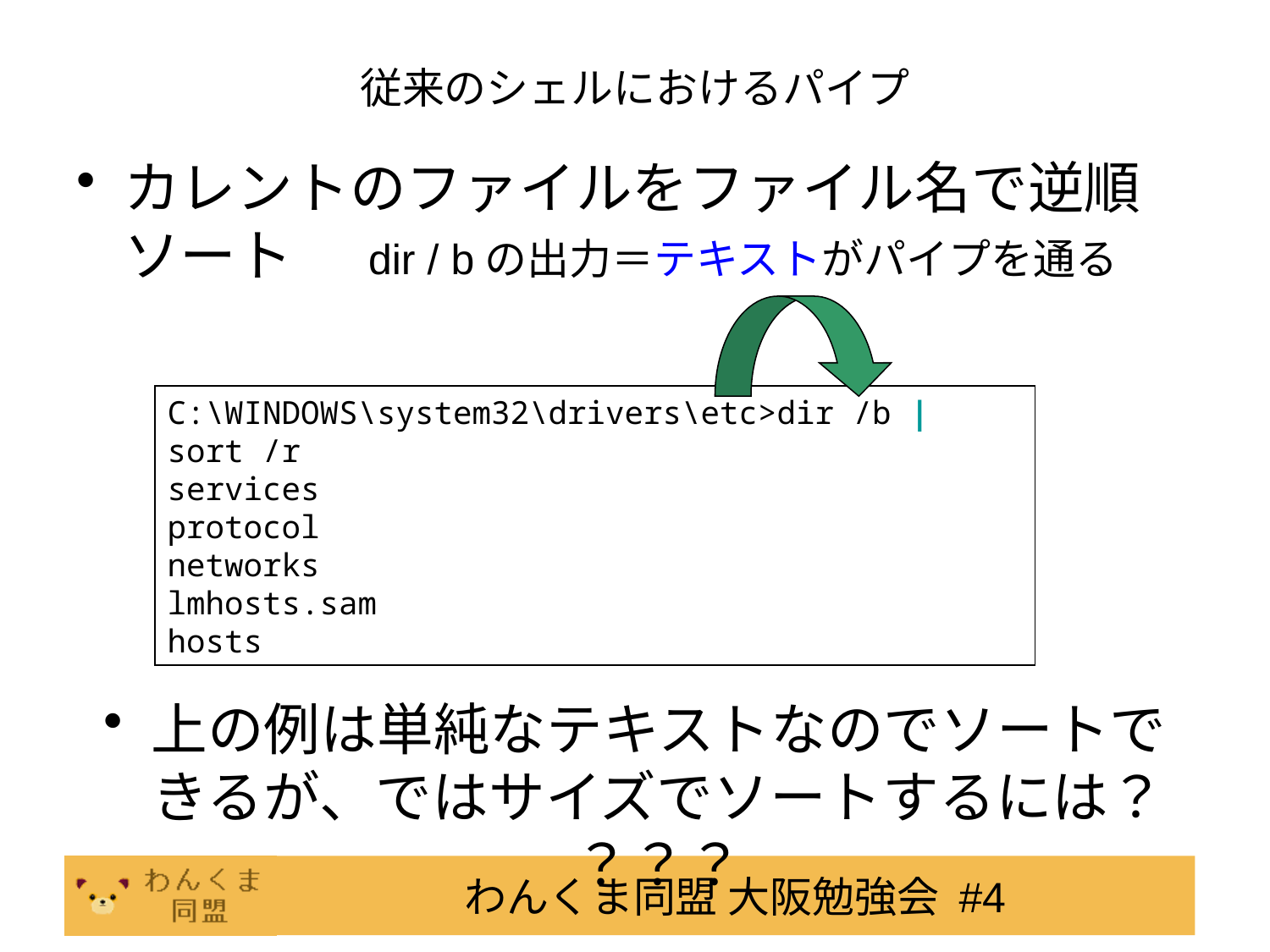

# 従来のシェルにおけるパイプ
カレントのファイルをファイル名で逆順ソート

上の例は単純なテキストなのでソートできるが、ではサイズでソートするには？
？？？

dir / bの出力＝テキストがパイプを通る

C:\WINDOWS\system32\drivers\etc>dir /b | sort /r
services
protocol
networks
lmhosts.sam
hosts